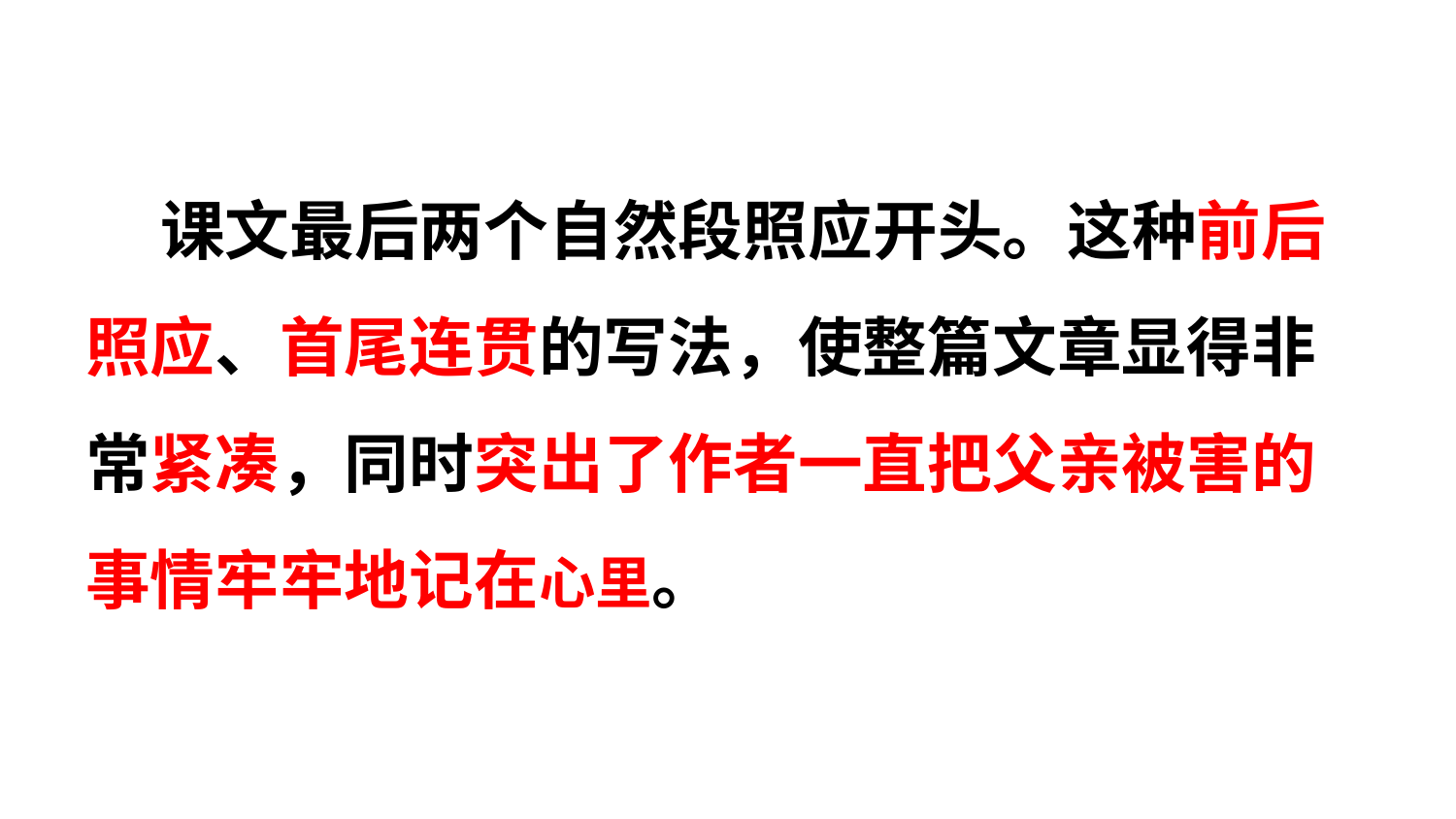

课文最后两个自然段照应开头。这种前后照应、首尾连贯的写法，使整篇文章显得非常紧凑，同时突出了作者一直把父亲被害的事情牢牢地记在心里。